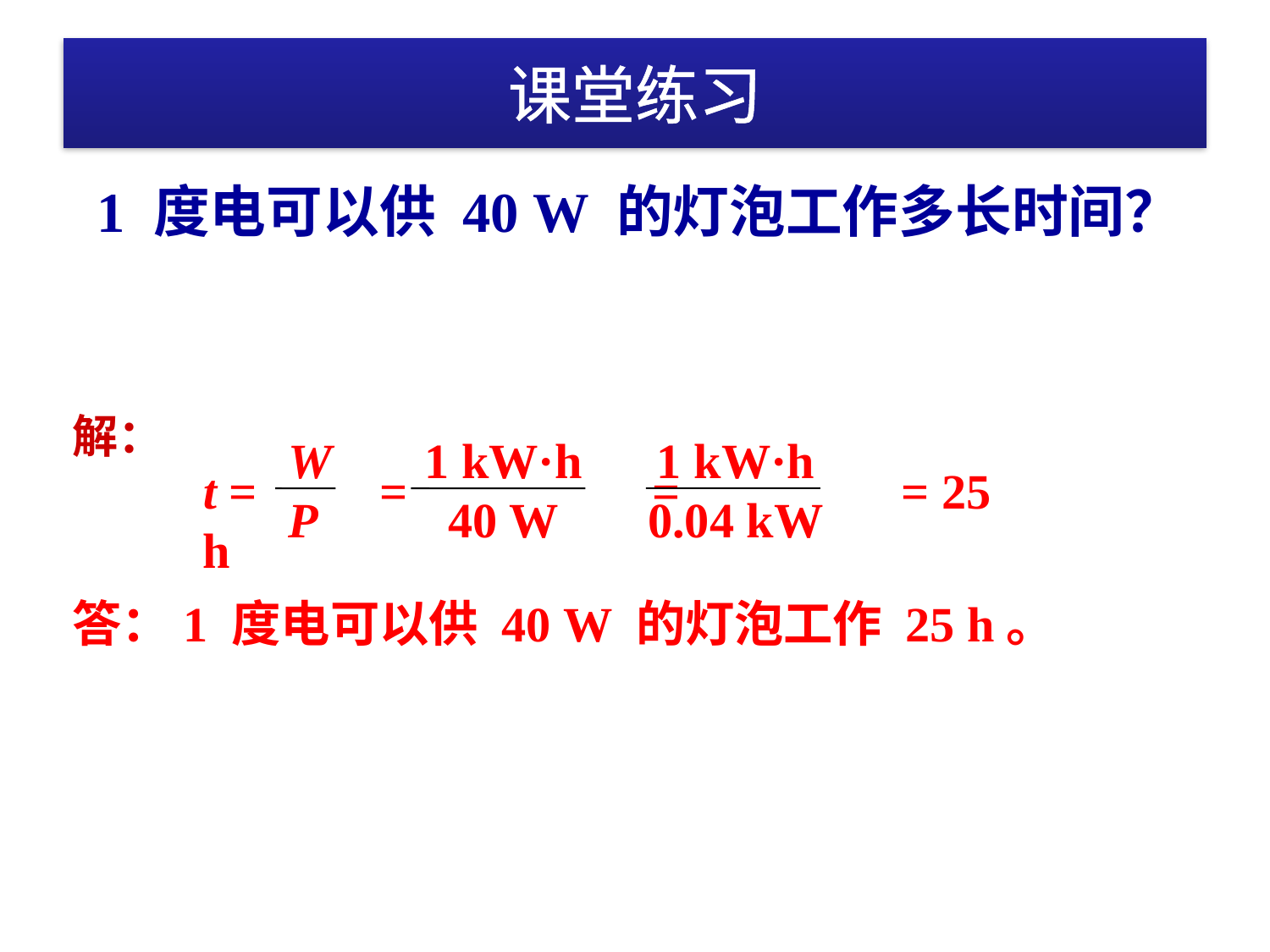

# 课堂练习
1 度电可以供 40 W 的灯泡工作多长时间？
解：
1 kW·h
0.04 kW
W
P
1 kW·h
40 W
t =　　= 　　　　 =　　　　= 25 h

答：1 度电可以供 40 W 的灯泡工作 25 h。